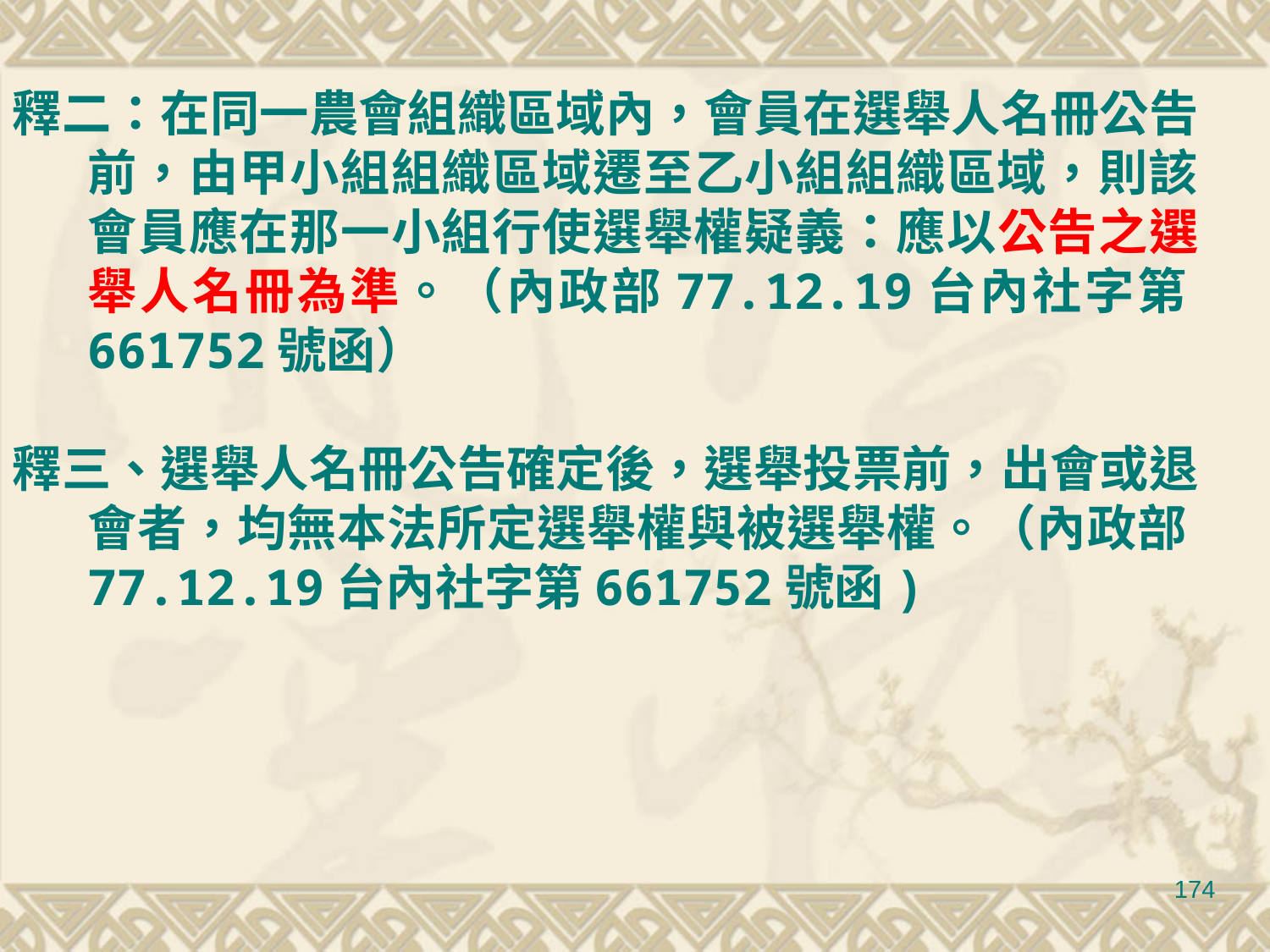

釋二：在同一農會組織區域內，會員在選舉人名冊公告前，由甲小組組織區域遷至乙小組組織區域，則該會員應在那一小組行使選舉權疑義：應以公告之選舉人名冊為準。（內政部77.12.19台內社字第661752號函）

釋三、選舉人名冊公告確定後，選舉投票前，出會或退會者，均無本法所定選舉權與被選舉權。（內政部77.12.19台內社字第661752號函)
174